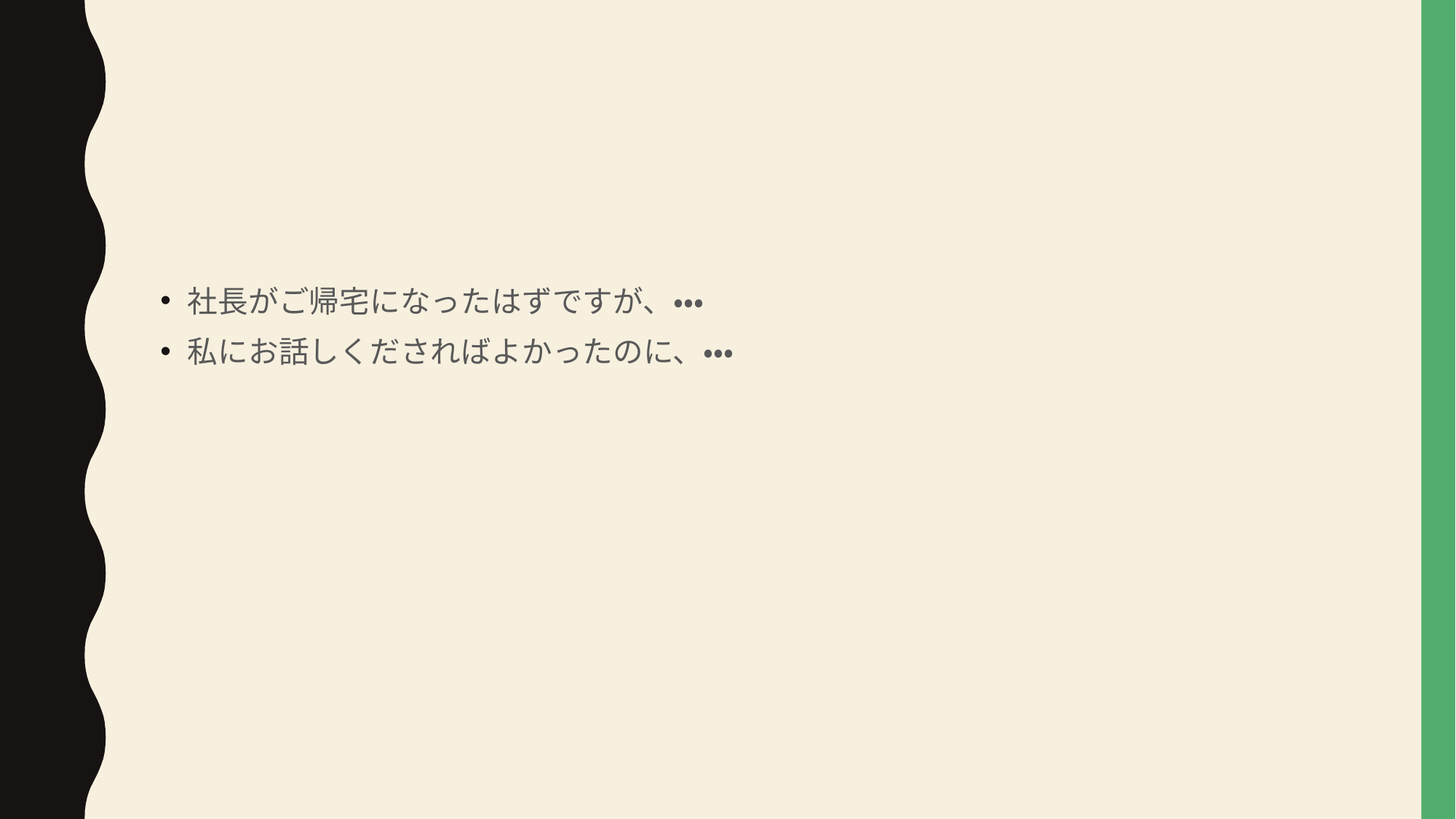

#
社長がご帰宅になったはずですが、・・・
私にお話しくださればよかったのに、・・・